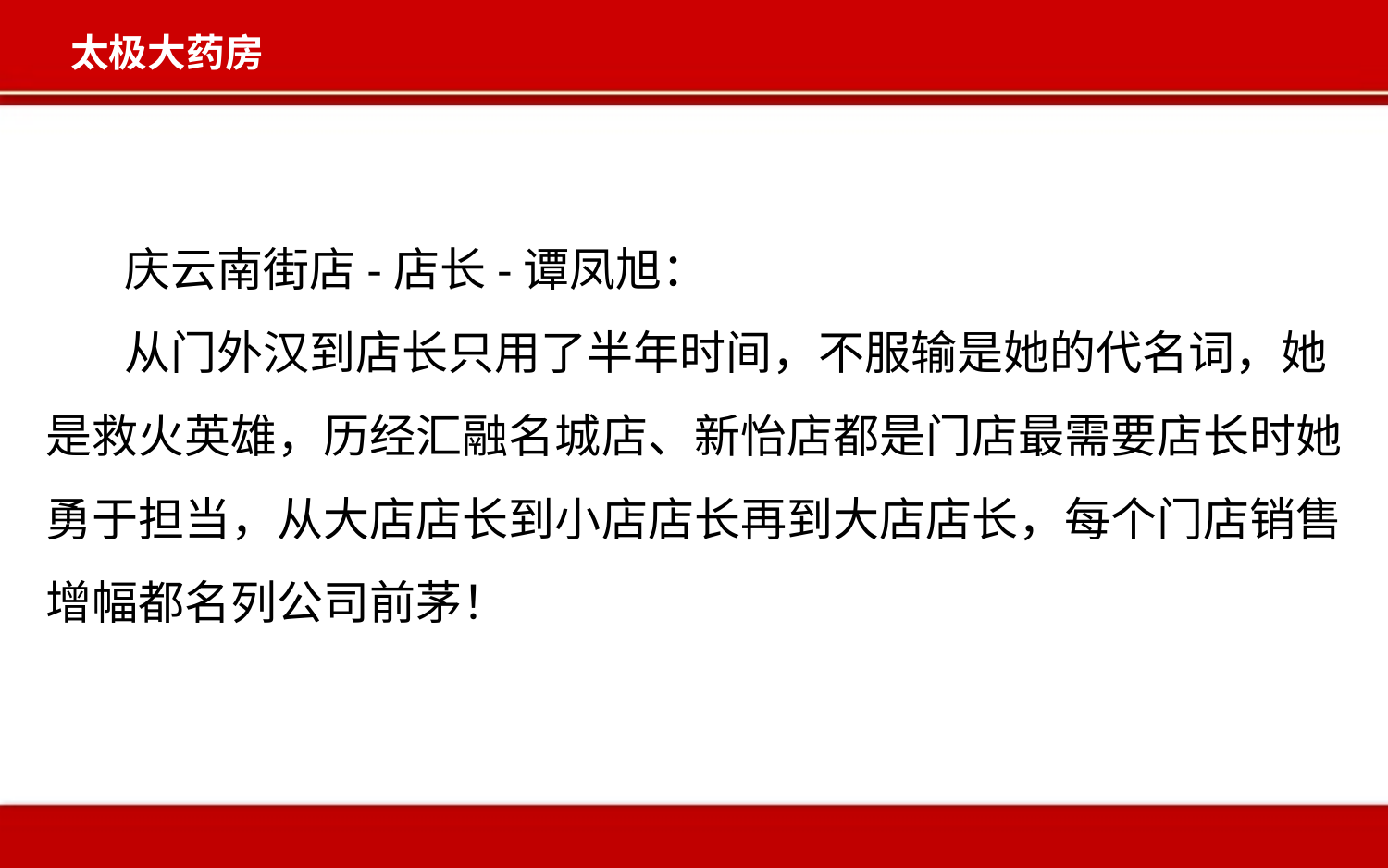

太极大药房
  庆云南街店-店长-谭凤旭：
  从门外汉到店长只用了半年时间，不服输是她的代名词，她是救火英雄，历经汇融名城店、新怡店都是门店最需要店长时她勇于担当，从大店店长到小店店长再到大店店长，每个门店销售增幅都名列公司前茅！